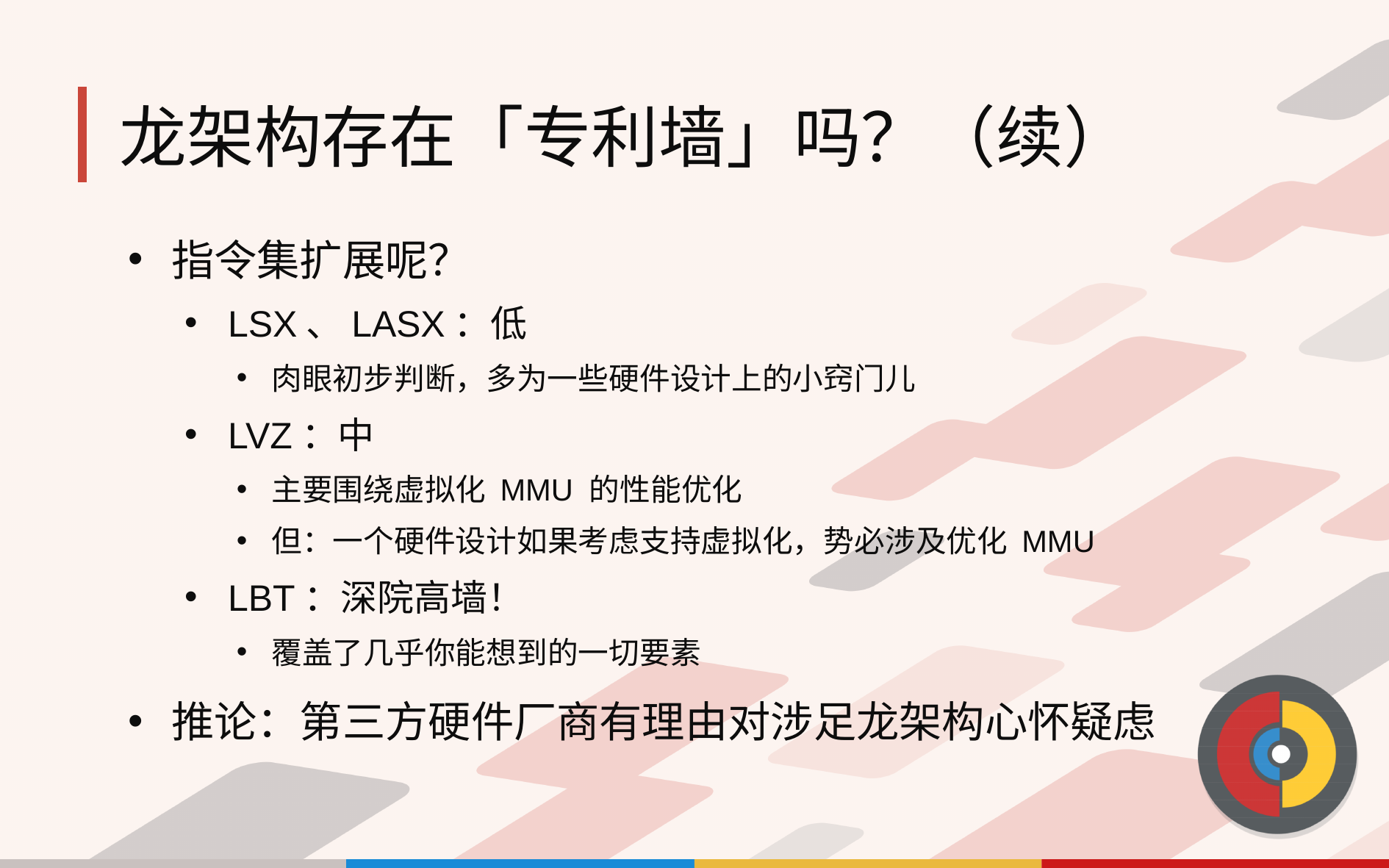

# 龙架构存在「专利墙」吗？（续）
指令集扩展呢？
LSX、LASX：低
肉眼初步判断，多为一些硬件设计上的小窍门儿
LVZ：中
主要围绕虚拟化 MMU 的性能优化
但：一个硬件设计如果考虑支持虚拟化，势必涉及优化 MMU
LBT：深院高墙！
覆盖了几乎你能想到的一切要素
推论：第三方硬件厂商有理由对涉足龙架构心怀疑虑